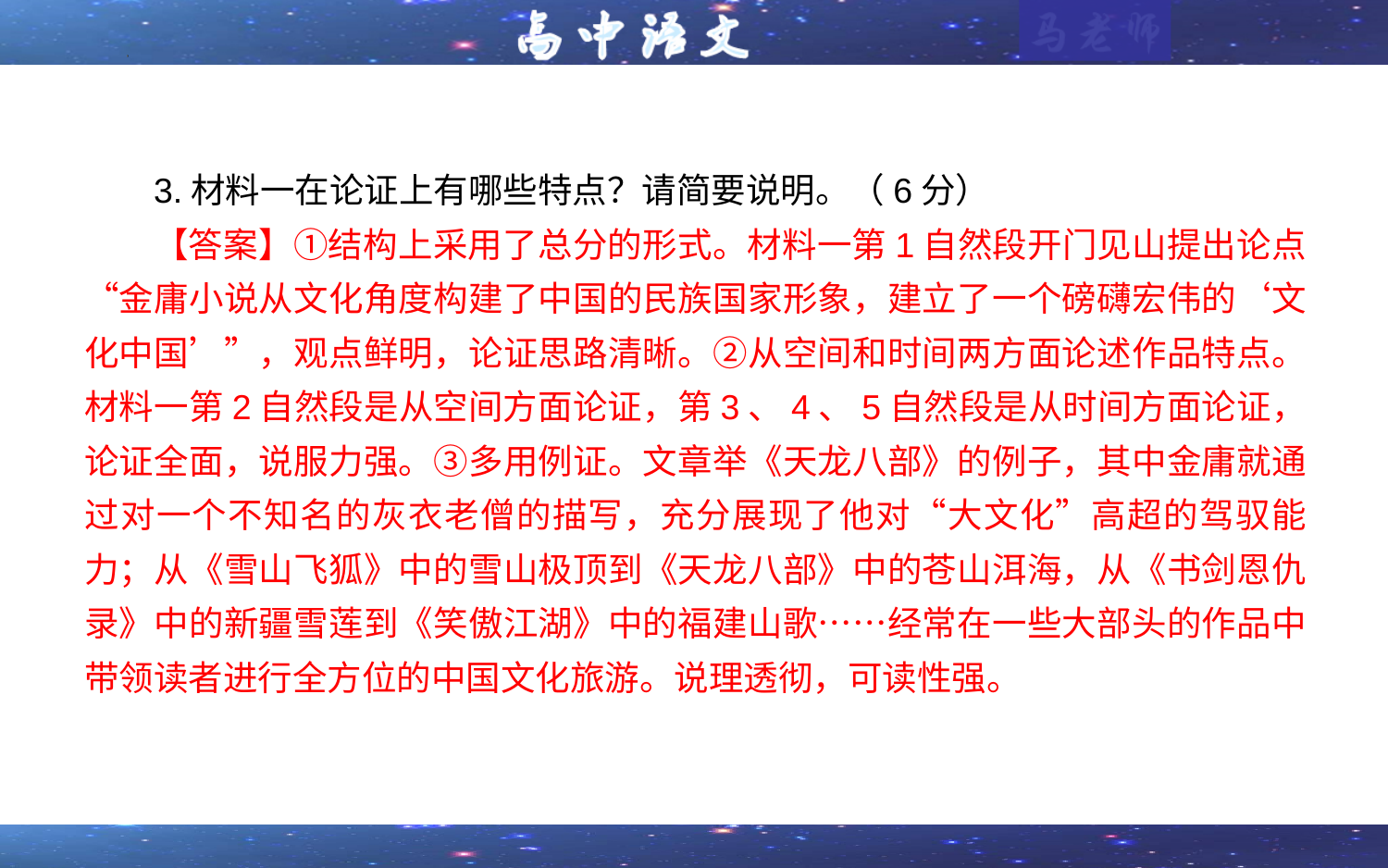

3.材料一在论证上有哪些特点？请简要说明。（6分）
【答案】①结构上采用了总分的形式。材料一第1自然段开门见山提出论点“金庸小说从文化角度构建了中国的民族国家形象，建立了一个磅礴宏伟的‘文化中国’”，观点鲜明，论证思路清晰。②从空间和时间两方面论述作品特点。材料一第2自然段是从空间方面论证，第3、4、5自然段是从时间方面论证，论证全面，说服力强。③多用例证。文章举《天龙八部》的例子，其中金庸就通过对一个不知名的灰衣老僧的描写，充分展现了他对“大文化”高超的驾驭能力；从《雪山飞狐》中的雪山极顶到《天龙八部》中的苍山洱海，从《书剑恩仇录》中的新疆雪莲到《笑傲江湖》中的福建山歌……经常在一些大部头的作品中带领读者进行全方位的中国文化旅游。说理透彻，可读性强。